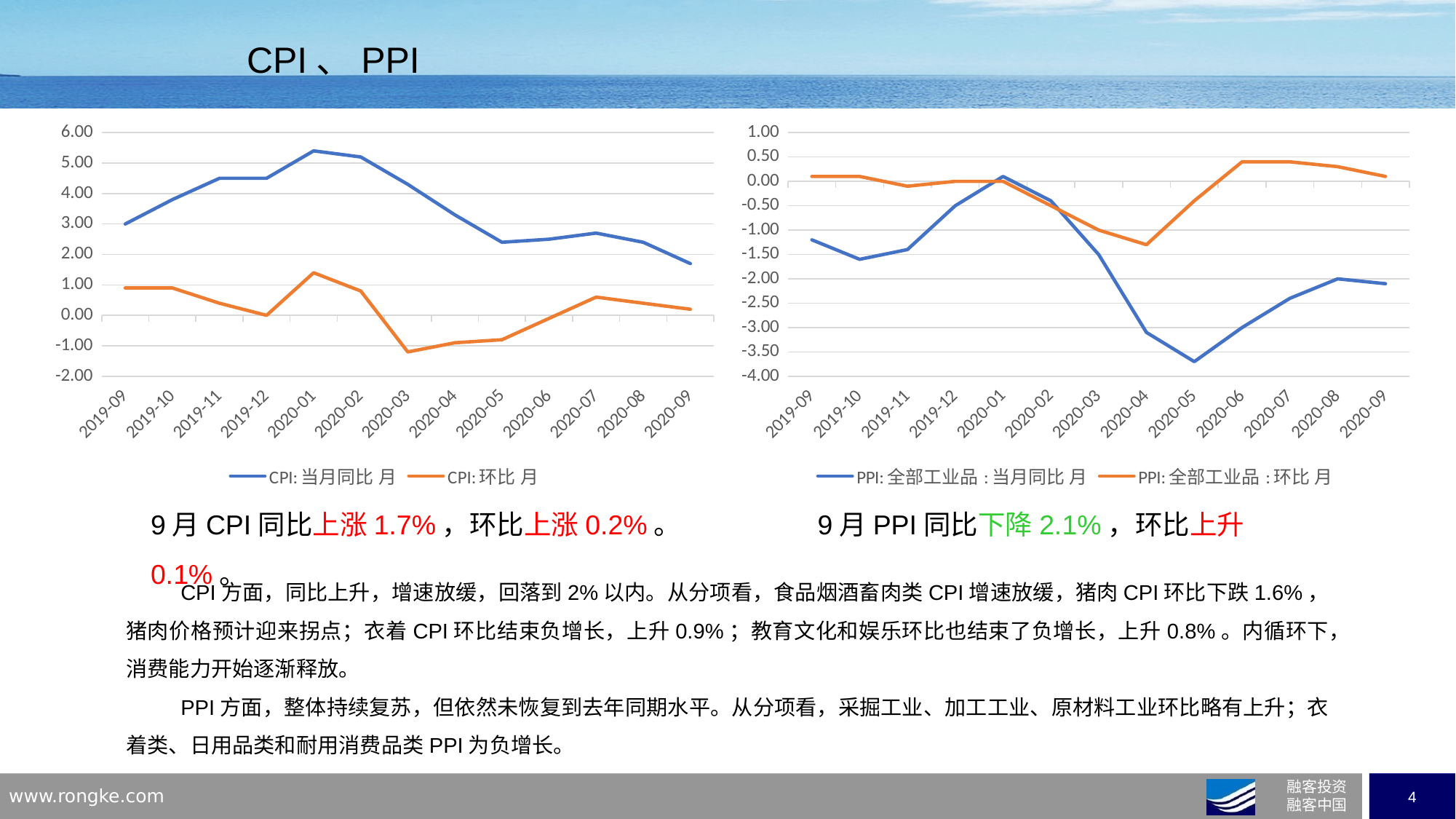

# CPI、PPI

### Chart

| Category | CPI:当月同比 | CPI:环比 |
|---|---|---|
| 43738 | 3.0 | 0.9 |
| 43769 | 3.8 | 0.9 |
| 43799 | 4.5 | 0.4 |
| 43830 | 4.5 | 0.0 |
| 43861 | 5.4 | 1.4 |
| 43890 | 5.2 | 0.8 |
| 43921 | 4.3 | -1.2 |
| 43951 | 3.3 | -0.9 |
| 43982 | 2.4 | -0.8 |
| 44012 | 2.5 | -0.1 |
| 44043 | 2.7 | 0.6 |
| 44074 | 2.4 | 0.4 |
| 44104 | 1.7 | 0.2 |

### Chart

| Category | PPI:全部工业品:当月同比 | PPI:全部工业品:环比 |
|---|---|---|
| 43738 | -1.2 | 0.1 |
| 43769 | -1.6 | 0.1 |
| 43799 | -1.4 | -0.1 |
| 43830 | -0.5 | 0.0 |
| 43861 | 0.1 | 0.0 |
| 43890 | -0.4 | -0.5 |
| 43921 | -1.5 | -1.0 |
| 43951 | -3.1 | -1.3 |
| 43982 | -3.7 | -0.4 |
| 44012 | -3.0 | 0.4 |
| 44043 | -2.4 | 0.4 |
| 44074 | -2.0 | 0.3 |
| 44104 | -2.1 | 0.1 |
9月CPI同比上涨1.7%，环比上涨0.2%。                     9月PPI同比下降2.1%，环比上升0.1%。
CPI方面，同比上升，增速放缓，回落到2%以内。从分项看，食品烟酒畜肉类CPI增速放缓，猪肉CPI环比下跌1.6%，猪肉价格预计迎来拐点；衣着CPI环比结束负增长，上升0.9%；教育文化和娱乐环比也结束了负增长，上升0.8%。内循环下，消费能力开始逐渐释放。
PPI方面，整体持续复苏，但依然未恢复到去年同期水平。从分项看，采掘工业、加工工业、原材料工业环比略有上升；衣着类、日用品类和耐用消费品类PPI为负增长。